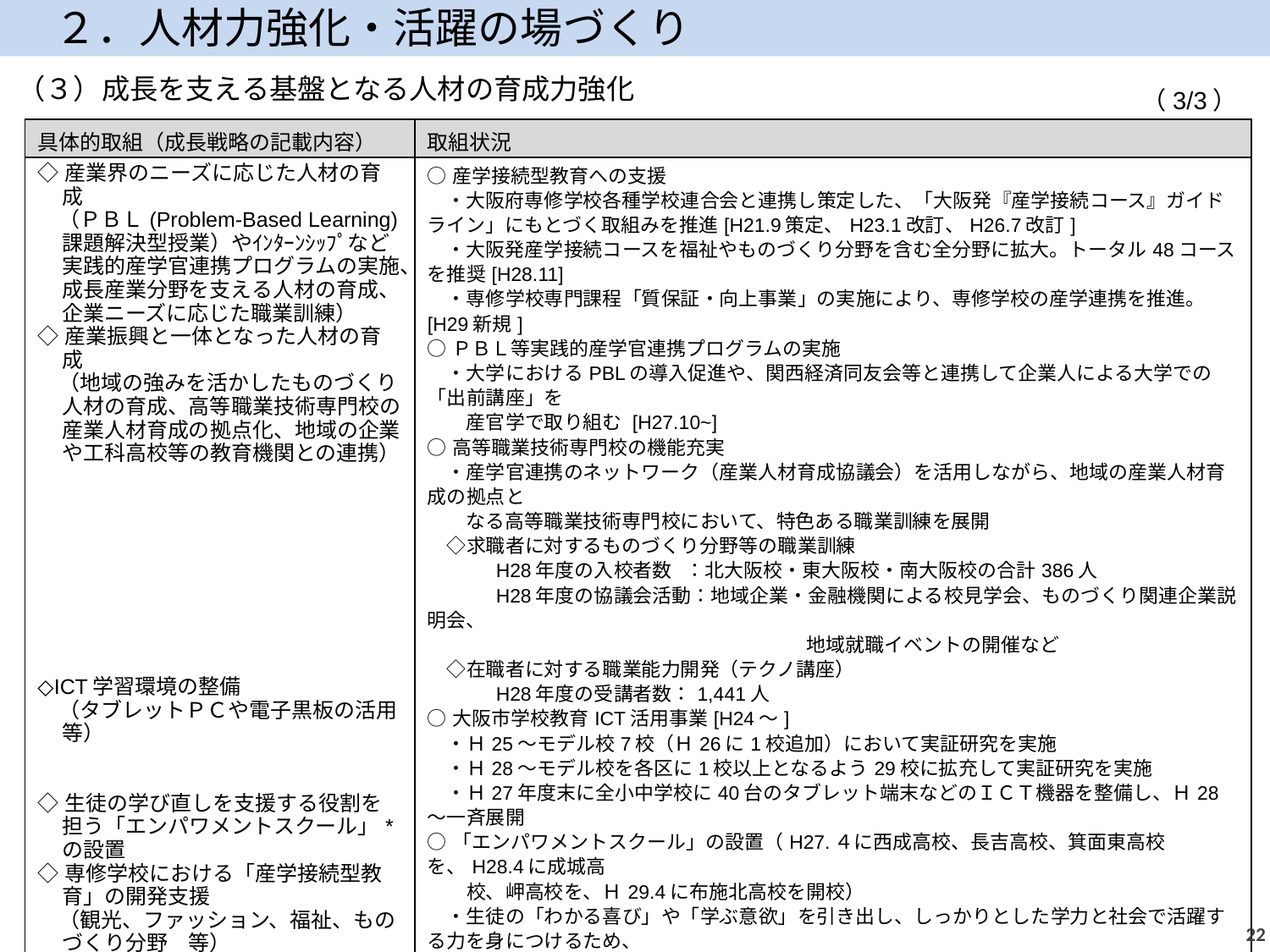

２．人材力強化・活躍の場づくり
（３）成長を支える基盤となる人材の育成力強化
（3/3）
| 具体的取組（成長戦略の記載内容） | 取組状況 |
| --- | --- |
| ◇産業界のニーズに応じた人材の育成 　（ＰＢＬ(Problem-Based Learning)課題解決型授業）やｲﾝﾀｰﾝｼｯﾌﾟなど実践的産学官連携プログラムの実施、成長産業分野を支える人材の育成、企業ニーズに応じた職業訓練） ◇産業振興と一体となった人材の育成 　（地域の強みを活かしたものづくり人材の育成、高等職業技術専門校の産業人材育成の拠点化、地域の企業や工科高校等の教育機関との連携） ◇ICT学習環境の整備 　（タブレットＰＣや電子黒板の活用等） ◇生徒の学び直しを支援する役割を担う「エンパワメントスクール」\*の設置 ◇専修学校における「産学接続型教育」の開発支援 　（観光、ファッション、福祉、ものづくり分野　等） ◇公立・私立学校間の競争条件を整え、生徒・保護者の自由な学校選択を保障できるよう、私立高校生への授業料負担の軽減を支援 | ○産学接続型教育への支援 　・大阪府専修学校各種学校連合会と連携し策定した、「大阪発『産学接続コース』ガイドライン」にもとづく取組みを推進[H21.9策定、H23.1改訂、H26.7改訂] 　・大阪発産学接続コースを福祉やものづくり分野を含む全分野に拡大。トータル48コースを推奨[H28.11] 　・専修学校専門課程「質保証・向上事業」の実施により、専修学校の産学連携を推進。[H29新規] ○ＰＢＬ等実践的産学官連携プログラムの実施 　・大学におけるPBLの導入促進や、関西経済同友会等と連携して企業人による大学での「出前講座」を　　　　　　　　　　　　 　　産官学で取り組む [H27.10~] ○高等職業技術専門校の機能充実 　・産学官連携のネットワーク（産業人材育成協議会）を活用しながら、地域の産業人材育成の拠点と 　　なる高等職業技術専門校において、特色ある職業訓練を展開 　◇求職者に対するものづくり分野等の職業訓練 　　 　H28年度の入校者数 ：北大阪校・東大阪校・南大阪校の合計386人 　　　 H28年度の協議会活動：地域企業・金融機関による校見学会、ものづくり関連企業説明会、 　　　　　　　　　　　　　　　　　　　 地域就職イベントの開催など 　◇在職者に対する職業能力開発（テクノ講座） 　　　 H28年度の受講者数：1,441人 ○大阪市学校教育ICT活用事業[H24～] 　・Ｈ25～モデル校7校（Ｈ26に1校追加）において実証研究を実施 　・Ｈ28～モデル校を各区に1校以上となるよう29校に拡充して実証研究を実施 　・Ｈ27年度末に全小中学校に40台のタブレット端末などのＩＣＴ機器を整備し、Ｈ28～一斉展開 ○「エンパワメントスクール」の設置（H27.４に西成高校、長吉高校、箕面東高校を、H28.4に成城高 　　校、岬高校を、Ｈ29.4に布施北高校を開校） 　・生徒の「わかる喜び」や「学ぶ意欲」を引き出し、しっかりとした学力と社会で活躍する力を身につけるため、 　　「学び直し」や「正解が１つでない問題を考える授業」、「体験型の授業」を重視したカリキュラムを編成 　・教育効果を一層高めるため、タブレットPCや電子黒板を導入、あわせて、無線LAN環境や実習室等を 　　整備 　・生徒の進路実現を支援するキャリア教育コーディネーターや生活面での課題を抱える生徒をサポートする 　　スクールソーシャルワーカーを活用 ○私立高校の授業料の実質無償化の拡充[H23～] |
22